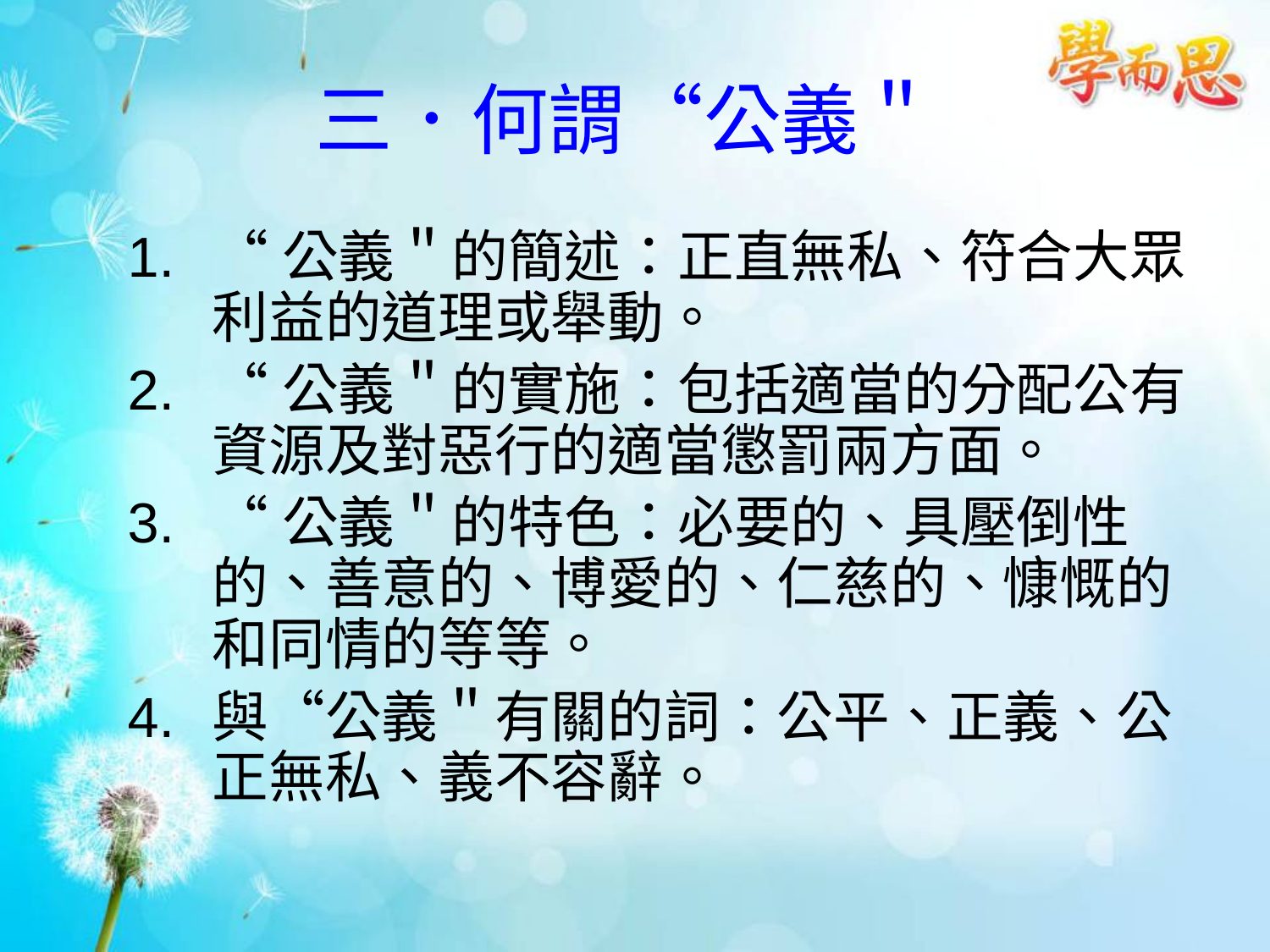

# 三．何謂“公義＂
“公義＂的簡述：正直無私、符合大眾利益的道理或舉動。
“公義＂的實施：包括適當的分配公有資源及對惡行的適當懲罰兩方面。
“公義＂的特色：必要的、具壓倒性的、善意的、博愛的、仁慈的、慷慨的和同情的等等。
與“公義＂有關的詞：公平、正義、公正無私、義不容辭。